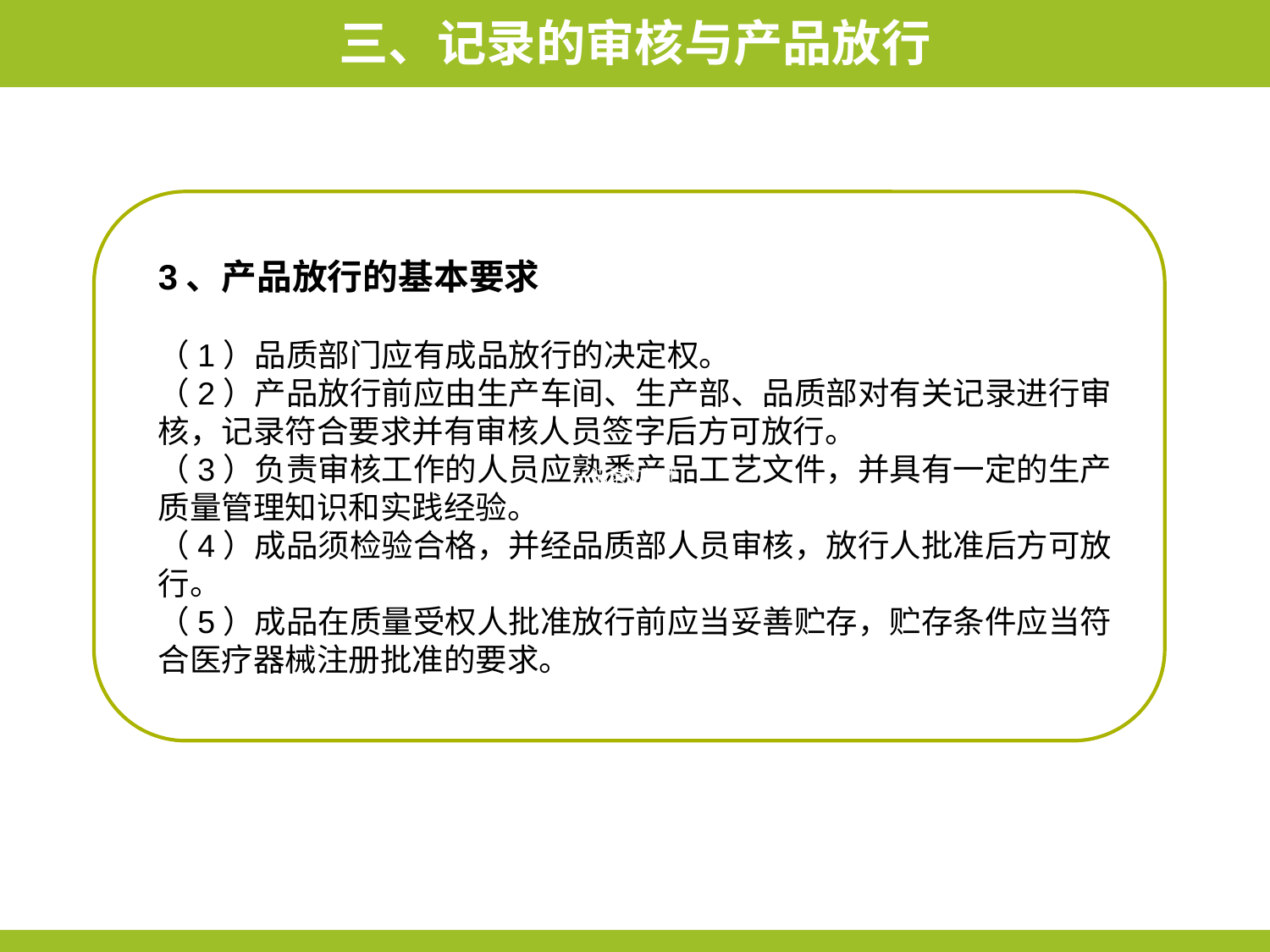

# 三、记录的审核与产品放行
3、产品放行的基本要求

（1）品质部门应有成品放行的决定权。
（2）产品放行前应由生产车间、生产部、品质部对有关记录进行审核，记录符合要求并有审核人员签字后方可放行。
（3）负责审核工作的人员应熟悉产品工艺文件，并具有一定的生产质量管理知识和实践经验。
（4）成品须检验合格，并经品质部人员审核，放行人批准后方可放行。
（5）成品在质量受权人批准放行前应当妥善贮存，贮存条件应当符合医疗器械注册批准的要求。
记录的概述